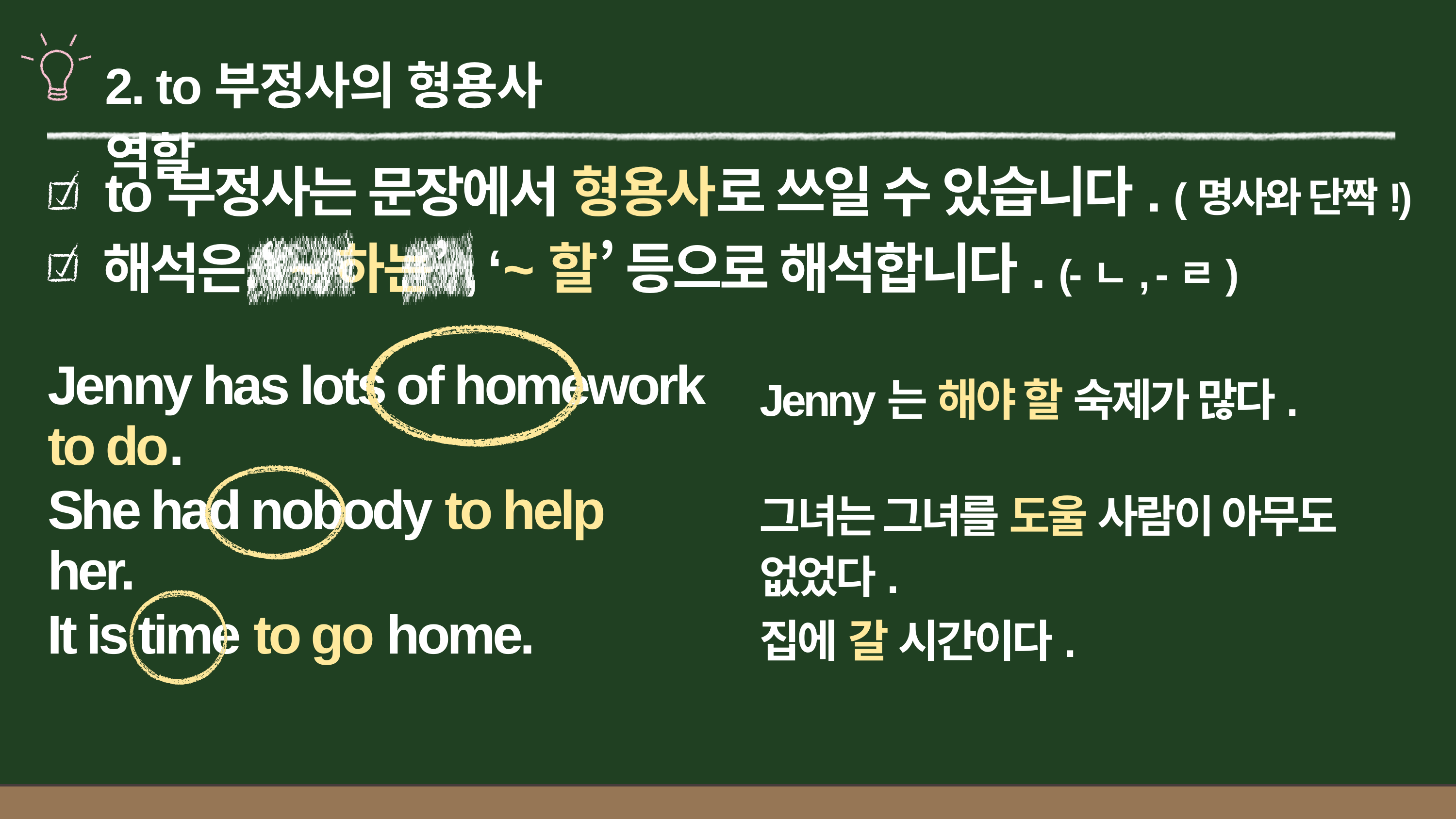

2. to부정사의 형용사 역할

to부정사는 문장에서 형용사로 쓰일 수 있습니다. (명사와 단짝!)

해석은 ‘~하는’, ‘~할’ 등으로 해석합니다. (-ㄴ, -ㄹ)

Jenny has lots of homework to do.
Jenny는 해야 할 숙제가 많다.

She had nobody to help her.
그녀는 그녀를 도울 사람이 아무도 없었다.

It is time to go home.
집에 갈 시간이다.